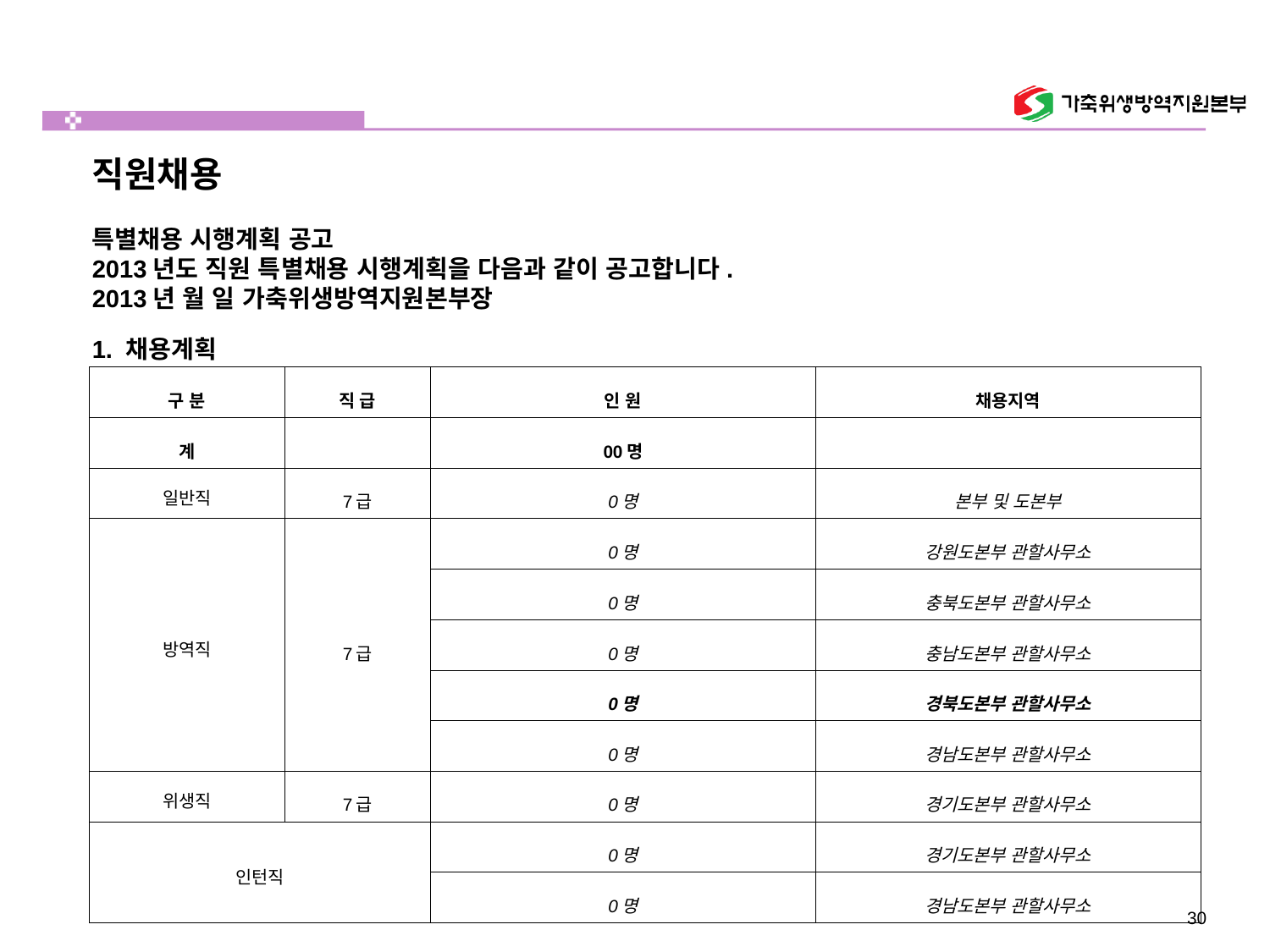

# 직원채용 특별채용 시행계획 공고 2013년도 직원 특별채용 시행계획을 다음과 같이 공고합니다. 2013년 월 일 가축위생방역지원본부장 1. 채용계획

| 구 분 | 직 급 | 인 원 | 채용지역 |
| --- | --- | --- | --- |
| 계 |  | 00명 |  |
| 일반직 | 7급 | 0명 | 본부 및 도본부 |
| 방역직 | 7급 | 0명 | 강원도본부 관할사무소 |
|  |  | 0명 | 충북도본부 관할사무소 |
|  |  | 0명 | 충남도본부 관할사무소 |
|  |  | 0명 | 경북도본부 관할사무소 |
|  |  | 0명 | 경남도본부 관할사무소 |
| 위생직 | 7급 | 0명 | 경기도본부 관할사무소 |
| 인턴직 |  | 0명 | 경기도본부 관할사무소 |
|  |  | 0명 | 경남도본부 관할사무소 |
30